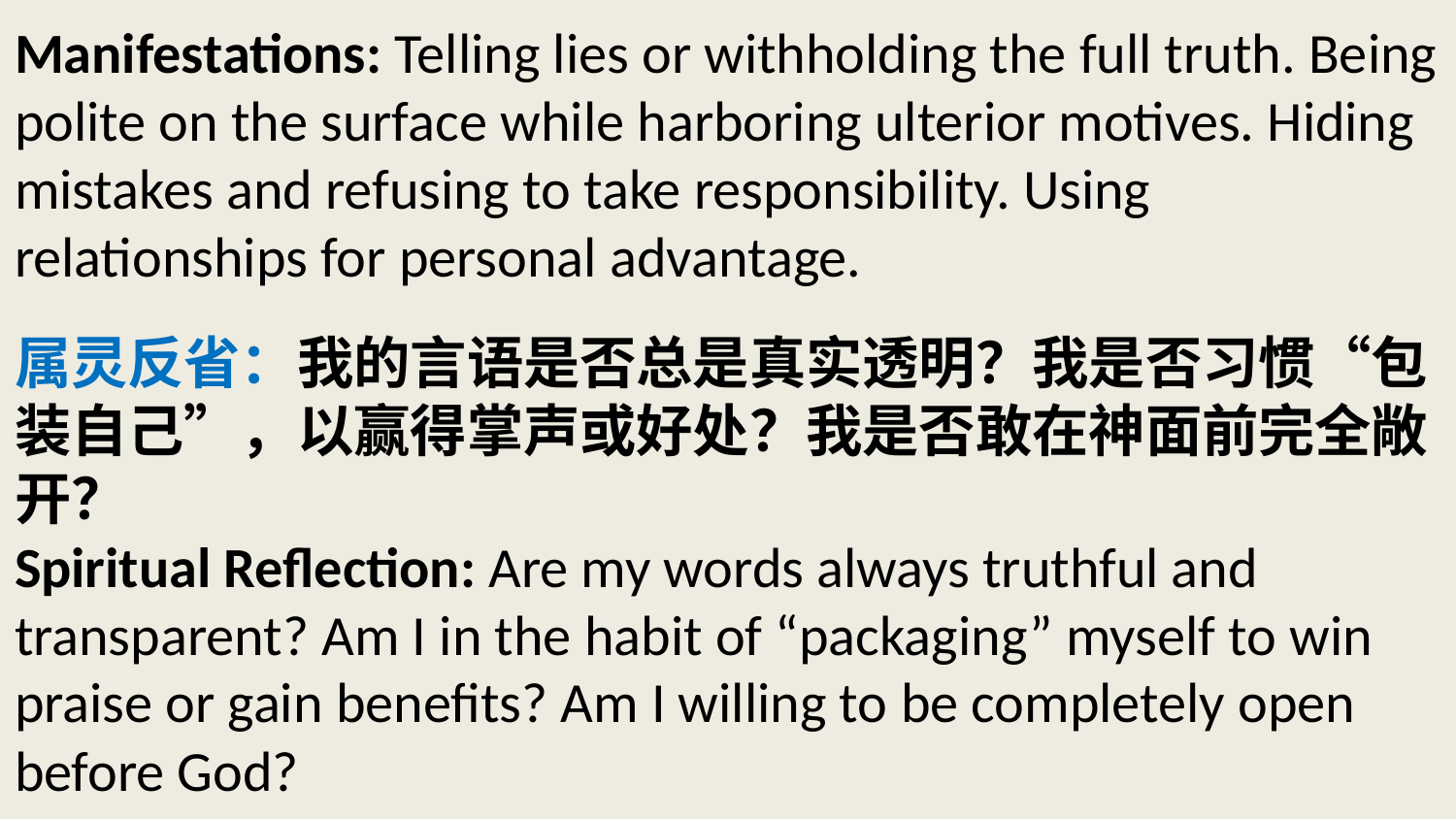

# Manifestations: Telling lies or withholding the full truth. Being polite on the surface while harboring ulterior motives. Hiding mistakes and refusing to take responsibility. Using relationships for personal advantage. 属灵反省：我的言语是否总是真实透明？我是否习惯“包装自己”，以赢得掌声或好处？我是否敢在神面前完全敞开？ Spiritual Reflection: Are my words always truthful and transparent? Am I in the habit of “packaging” myself to win praise or gain benefits? Am I willing to be completely open before God?